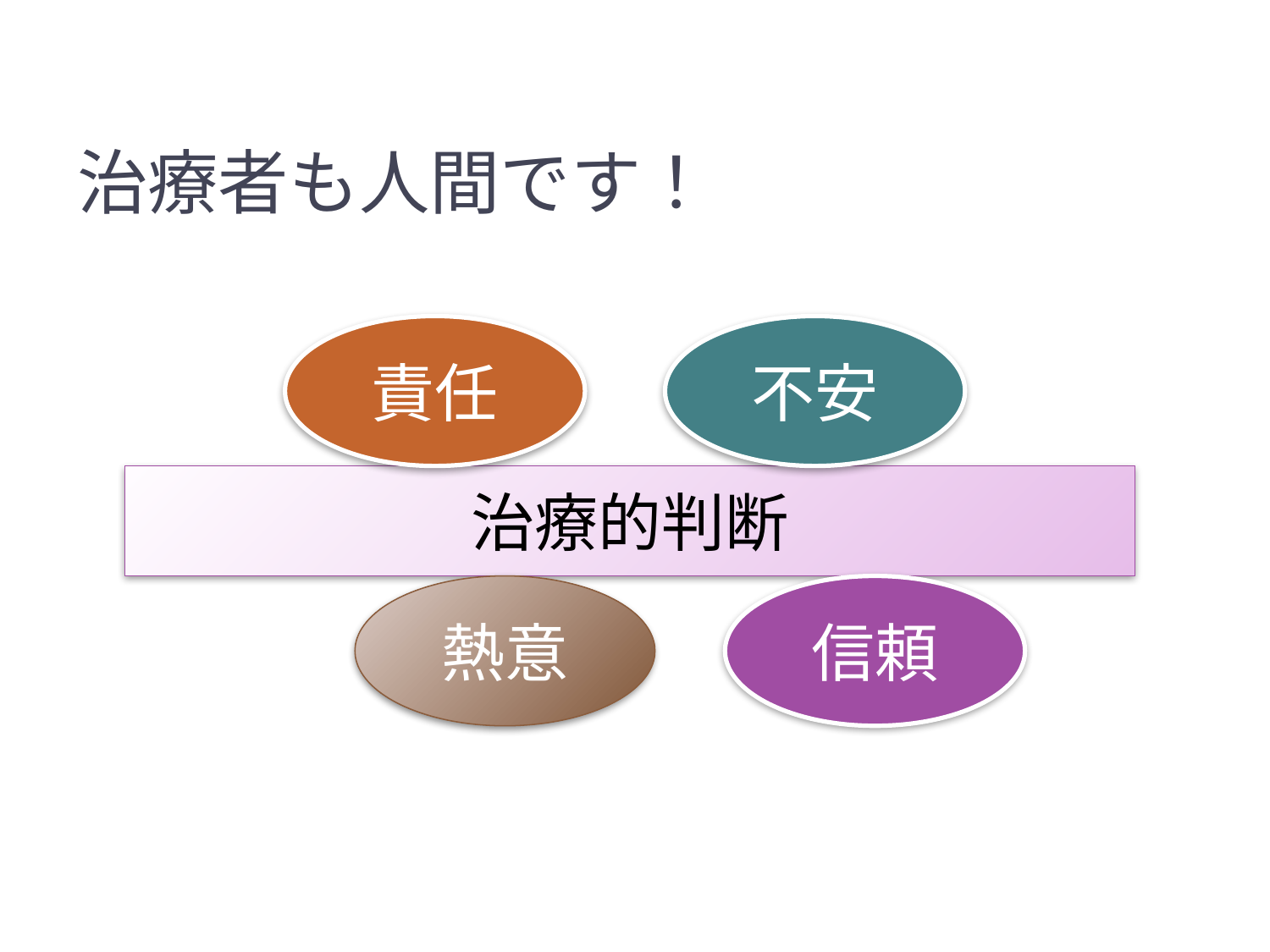

# 治療者も人間です！
責任
不安
治療的判断
熱意
信頼